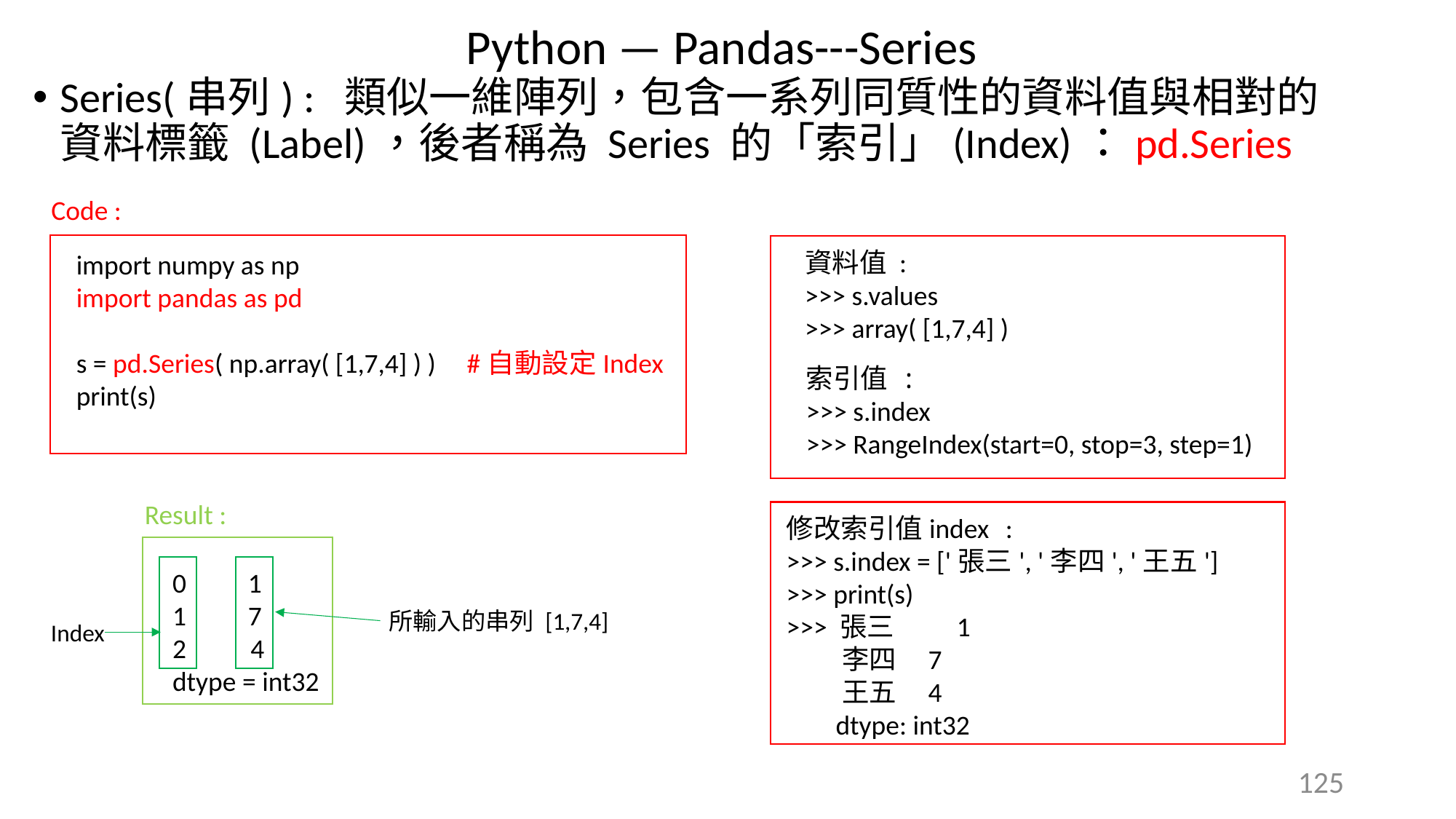

# Python — Pandas---Series
Series(串列) :  類似一維陣列，包含一系列同質性的資料值與相對的資料標籤 (Label)，後者稱為 Series 的「索引」(Index)：pd.Series

Code :

import numpy as np
import pandas as pd

s = pd.Series( np.array( [1,7,4] ) )     #自動設定Index
print(s)

資料值 :
>>> s.values
>>> array( [1,7,4] )
索引值 :
>>> s.index
>>> RangeIndex(start=0, stop=3, step=1)
Result :

0          1
1          7
      4
dtype = int32
所輸入的串列 [1,7,4]
Index

修改索引值index :
>>> s.index = ['張三', '李四', '王五']
>>> print(s)
>>> 張三         1
        李四    7
        王五    4
        dtype: int32
125